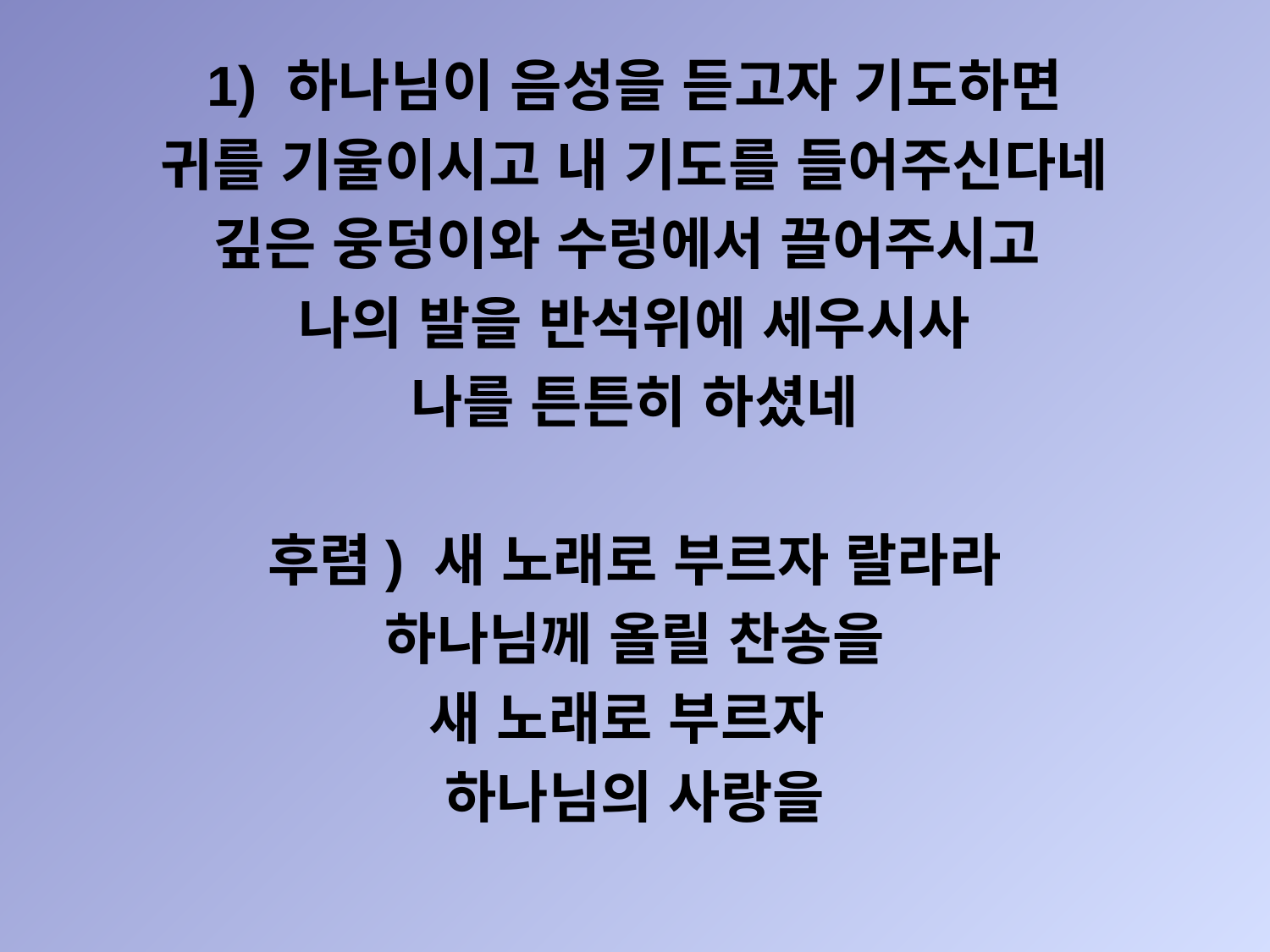

1) 하나님이 음성을 듣고자 기도하면
귀를 기울이시고 내 기도를 들어주신다네
깊은 웅덩이와 수렁에서 끌어주시고
나의 발을 반석위에 세우시사
나를 튼튼히 하셨네

후렴) 새 노래로 부르자 랄라라
하나님께 올릴 찬송을
새 노래로 부르자
하나님의 사랑을